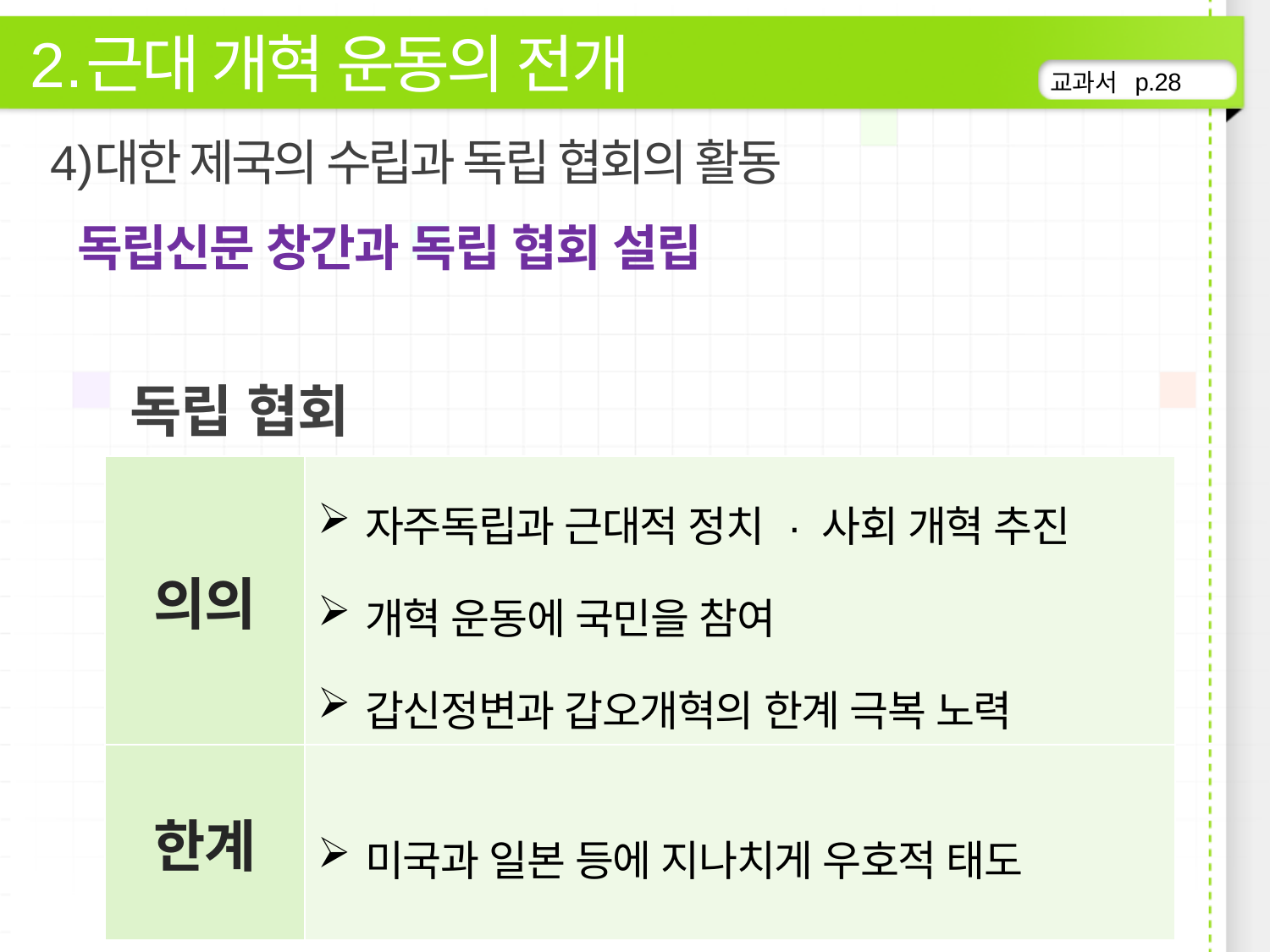

근대 개혁 운동의 전개
p.28
대한 제국의 수립과 독립 협회의 활동
독립신문 창간과 독립 협회 설립

독립 협회
| 의의 | 자주독립과 근대적 정치 · 사회 개혁 추진 개혁 운동에 국민을 참여 갑신정변과 갑오개혁의 한계 극복 노력 |
| --- | --- |
| 한계 | 미국과 일본 등에 지나치게 우호적 태도 |